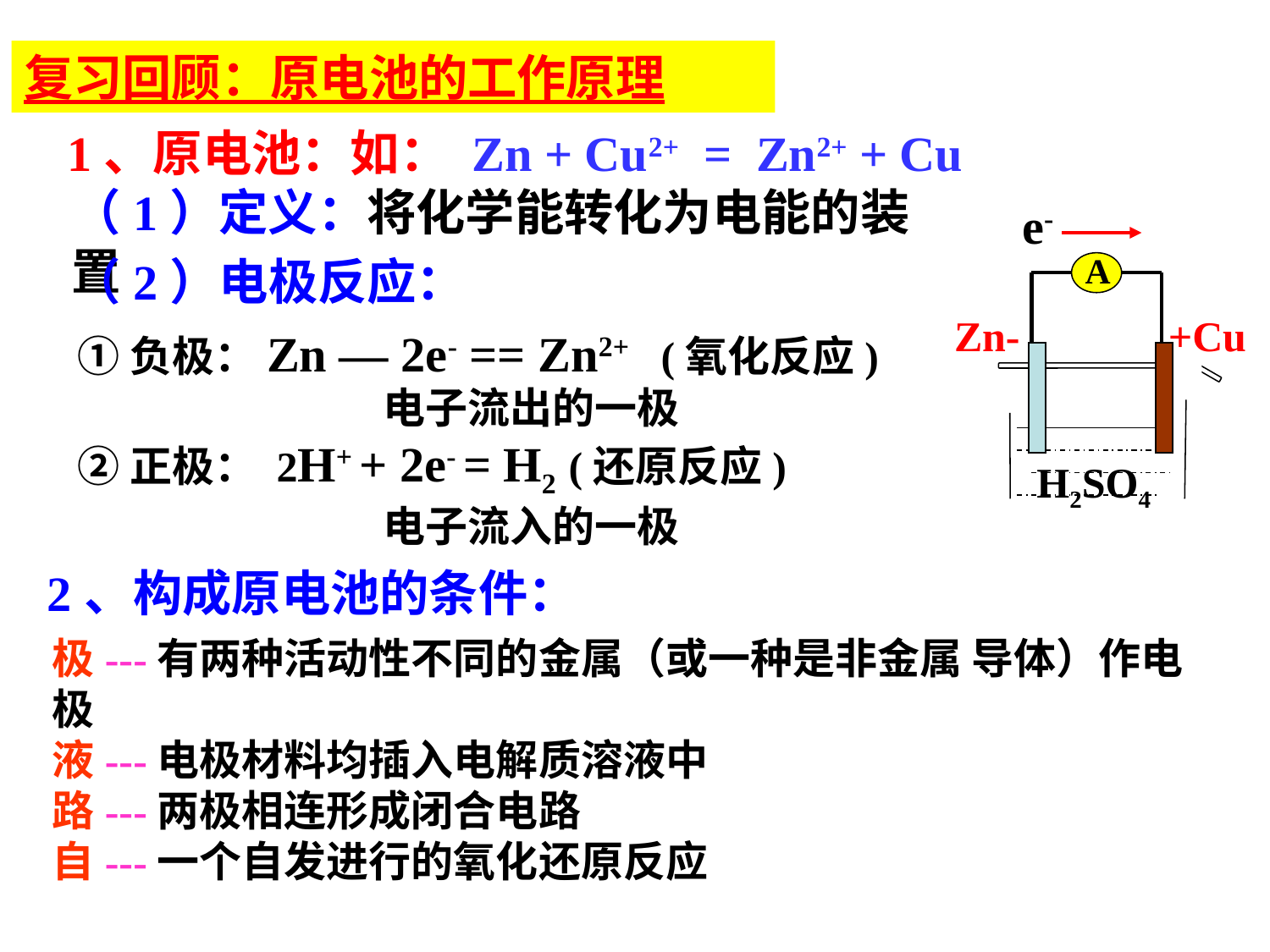

复习回顾：原电池的工作原理
1、原电池：如： Zn + Cu2+  =  Zn2+ + Cu

（1）定义：将化学能转化为电能的装置
e-
A

Zn-              +Cu

    H2SO4

（2）电极反应：
①负极：Zn — 2e- == Zn2+   (氧化反应)
                               电子流出的一极
②正极： 2H+ + 2e- = H2 (还原反应)
                               电子流入的一极
2、构成原电池的条件：
极---有两种活动性不同的金属（或一种是非金属 导体）作电极
液---电极材料均插入电解质溶液中
路---两极相连形成闭合电路
自---一个自发进行的氧化还原反应